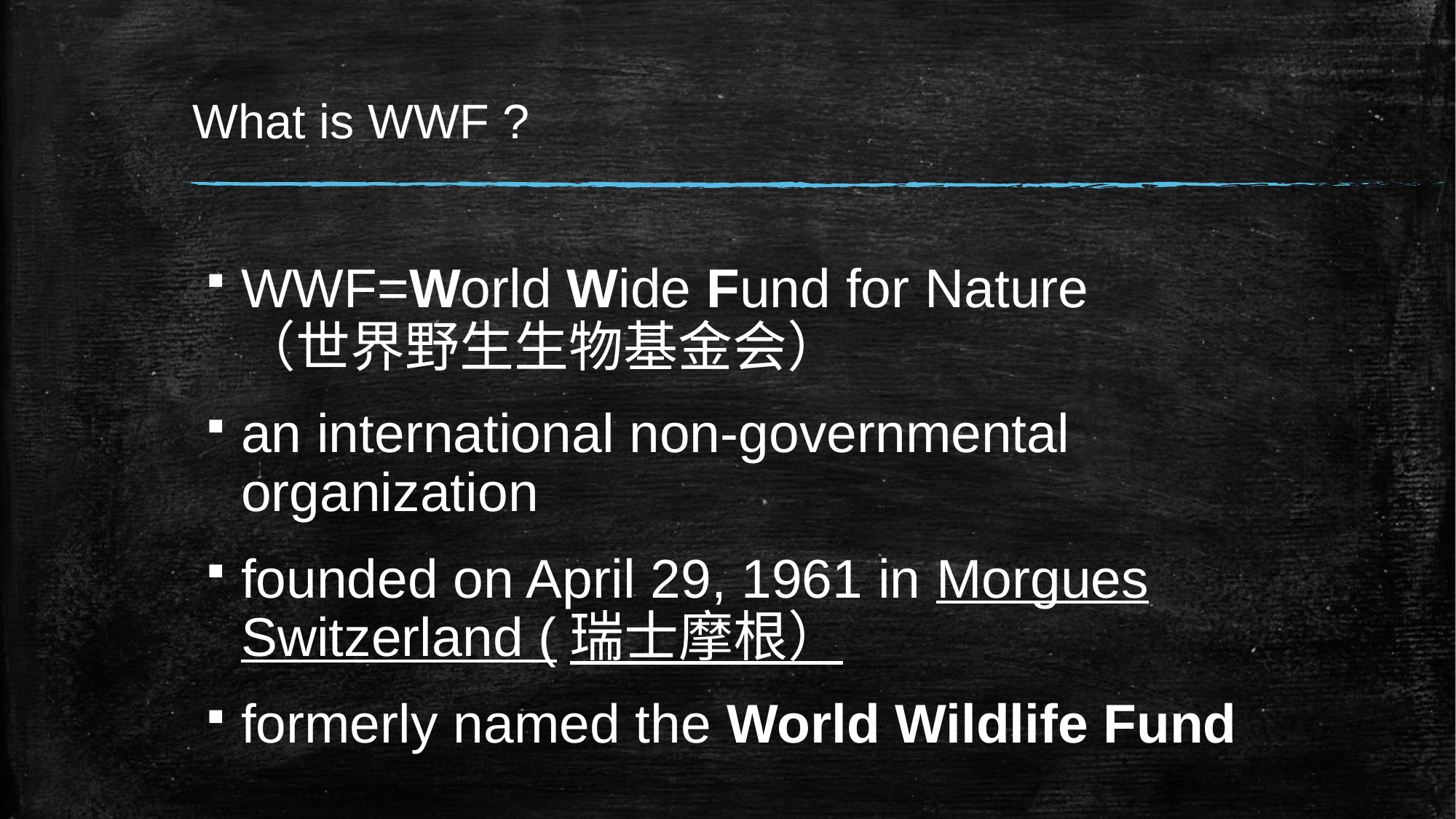

# What is WWF ?
WWF=World Wide Fund for Nature       （世界野生生物基金会）
an international non-governmental organization
founded on April 29, 1961 in Morgues Switzerland (瑞士摩根）
formerly named the World Wildlife Fund